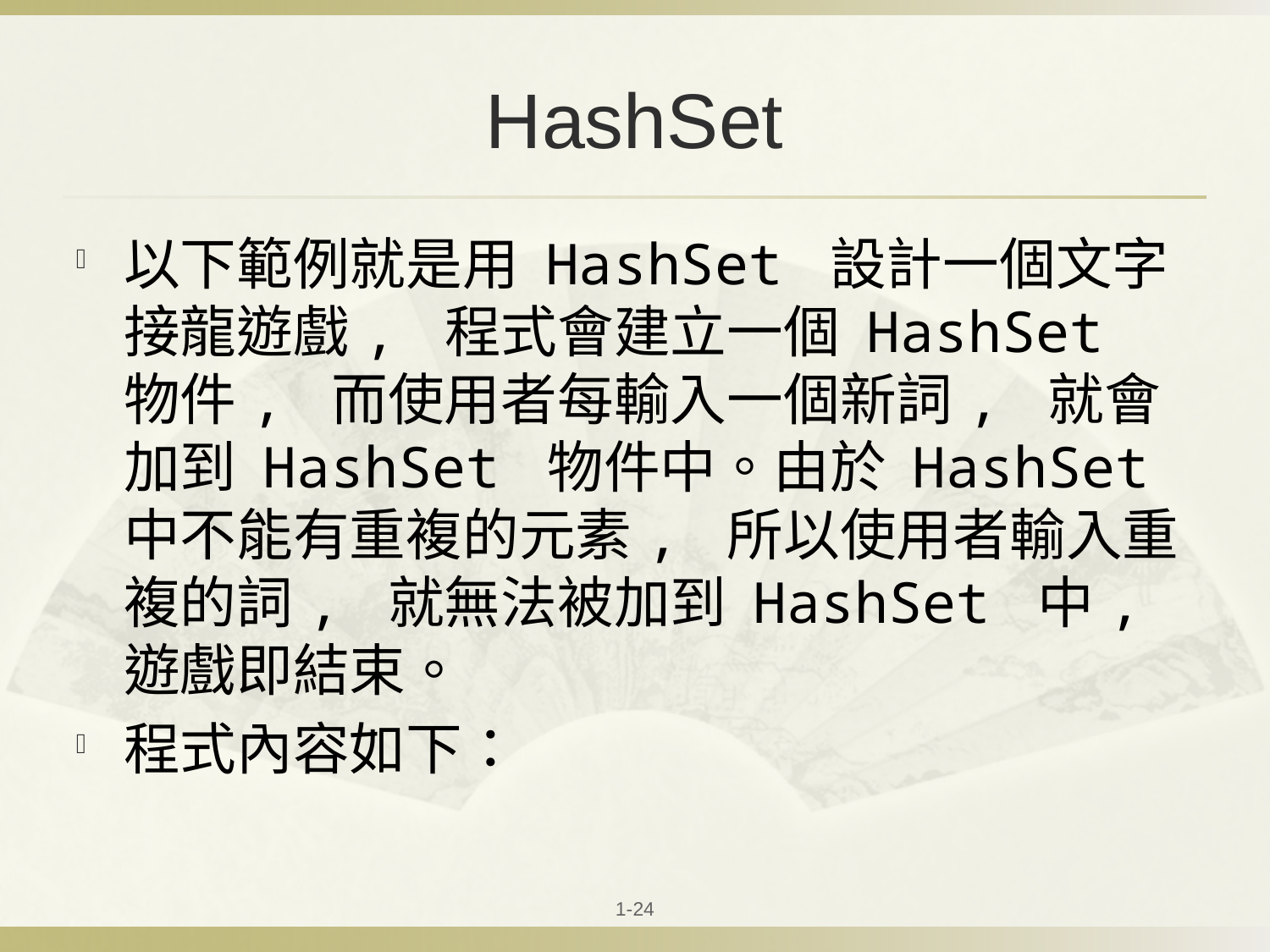

# HashSet
以下範例就是用 HashSet 設計一個文字接龍遊戲, 程式會建立一個 HashSet 物件, 而使用者每輸入一個新詞, 就會加到 HashSet 物件中。由於 HashSet 中不能有重複的元素, 所以使用者輸入重複的詞, 就無法被加到 HashSet 中, 遊戲即結束。
程式內容如下：
1-24